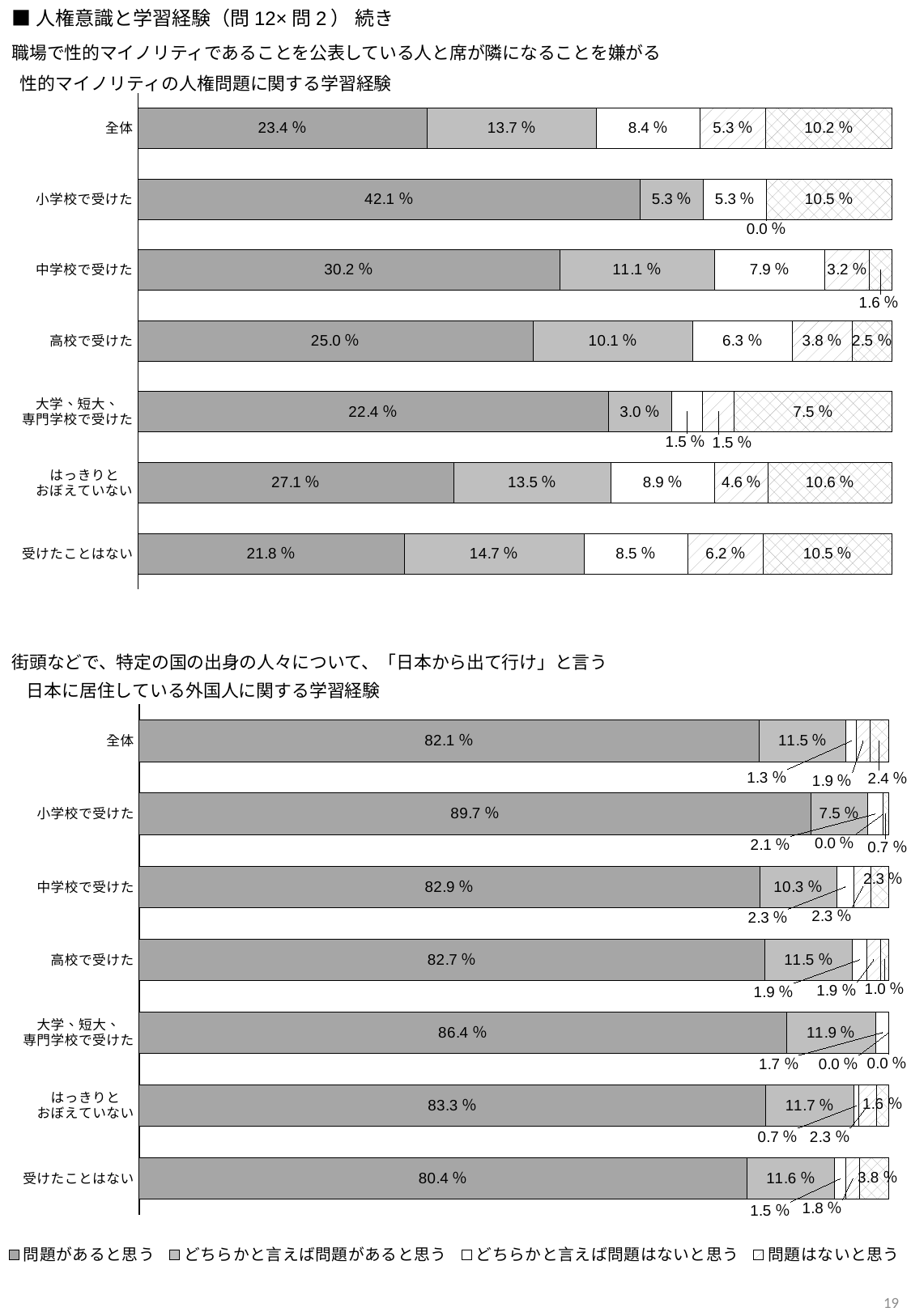

■人権意識と学習経験（問12×問2） 続き
職場で性的マイノリティであることを公表している人と席が隣になることを嫌がる

### Chart: 性的マイノリティの人権問題に関する学習経験

| Category | 問題があると思う | どちらかと言えば問題があると思う | どちらかと言えば問題はないと思う | 問題はないと思う | わからない |
|---|---|---|---|---|---|
| 全体 | 23.4 | 13.7 | 8.4 | 5.3 | 10.2 |
| 小学校で受けた | 42.1 | 5.3 | 5.3 | 0.0 | 10.5 |
| 中学校で受けた | 30.2 | 11.100000000000001 | 7.9 | 3.2 | 1.6 |
| 高校で受けた | 25.0 | 10.1 | 6.3 | 3.8 | 2.5 |
| 大学、短大、
専門学校で受けた | 22.4 | 3.0 | 1.5 | 1.5 | 7.5 |
| はっきりと
おぼえていない | 27.1 | 13.5 | 8.9 | 4.6 | 10.6 |
| 受けたことはない | 21.8 | 14.7 | 8.5 | 6.2 | 10.5 |
街頭などで、特定の国の出身の人々について、「日本から出て行け」と言う

### Chart: 日本に居住している外国人に関する学習経験

| Category | 問題があると思う | どちらかと言えば問題があると思う | どちらかと言えば問題はないと思う | 問題はないと思う | わからない |
|---|---|---|---|---|---|
| 全体 | 82.1 | 11.5 | 1.3 | 1.9 | 2.4 |
| 小学校で受けた | 89.7 | 7.5 | 2.1 | 0.0 | 0.7 |
| 中学校で受けた | 82.9 | 10.3 | 2.3 | 2.3 | 2.3 |
| 高校で受けた | 82.7 | 11.5 | 1.9 | 1.9 | 1.0 |
| 大学、短大、
専門学校で受けた | 86.4 | 11.9 | 1.7 | 0.0 | 0.0 |
| はっきりと
おぼえていない | 83.3 | 11.7 | 0.7 | 2.3 | 1.6 |
| 受けたことはない | 80.4 | 11.6 | 1.5 | 1.8 | 3.8 |
19